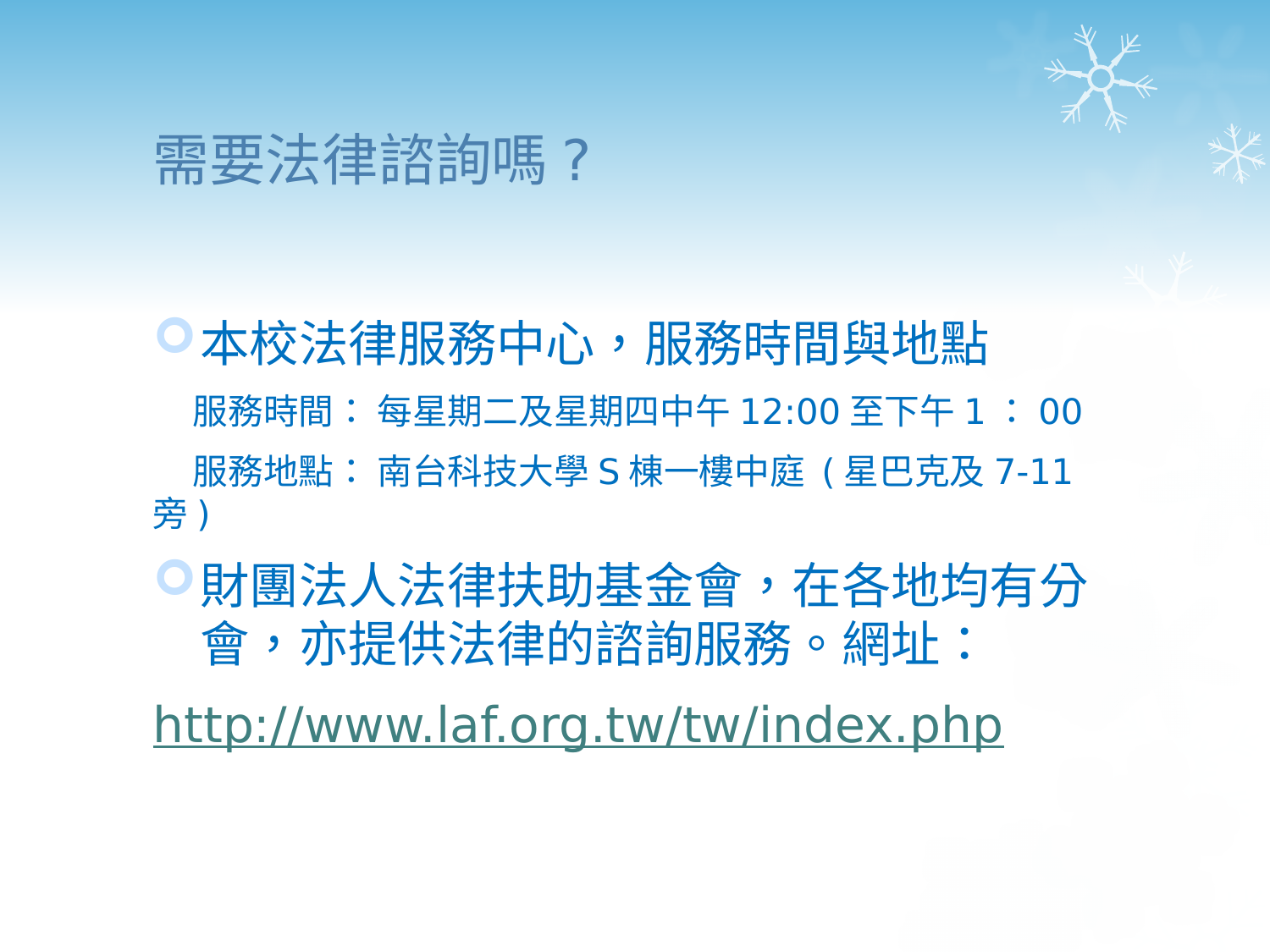

# 需要法律諮詢嗎?
本校法律服務中心，服務時間與地點
    服務時間： 每星期二及星期四中午12:00至下午1：00
    服務地點： 南台科技大學S棟一樓中庭 (星巴克及7-11旁)
財團法人法律扶助基金會，在各地均有分會，亦提供法律的諮詢服務。網址：
http://www.laf.org.tw/tw/index.php